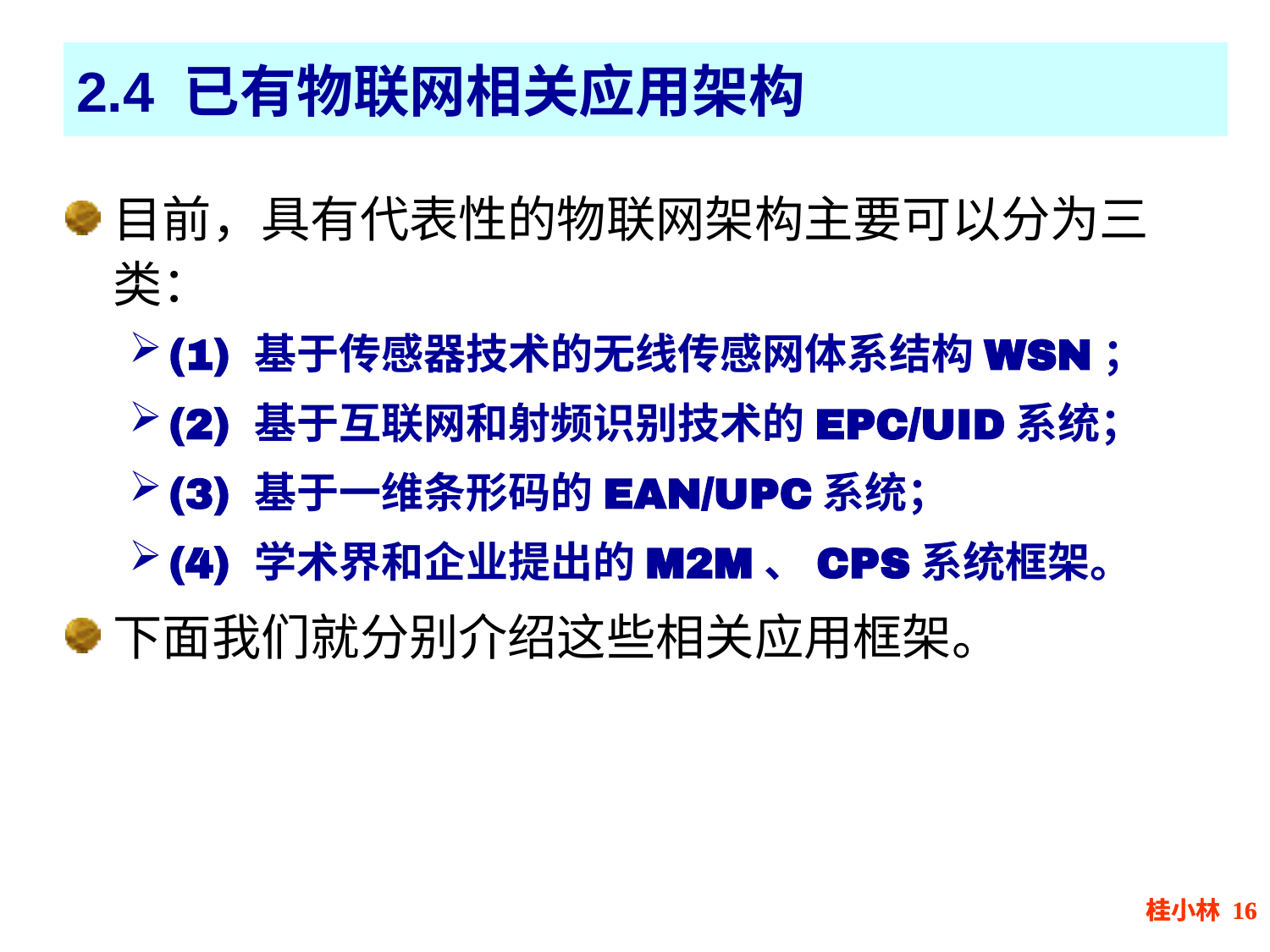

2.4 已有物联网相关应用架构
目前，具有代表性的物联网架构主要可以分为三类：
(1) 基于传感器技术的无线传感网体系结构WSN；
(2) 基于互联网和射频识别技术的EPC/UID系统；
(3) 基于一维条形码的EAN/UPC系统；
(4) 学术界和企业提出的M2M、CPS系统框架。
下面我们就分别介绍这些相关应用框架。
桂小林 16
桂小林 16